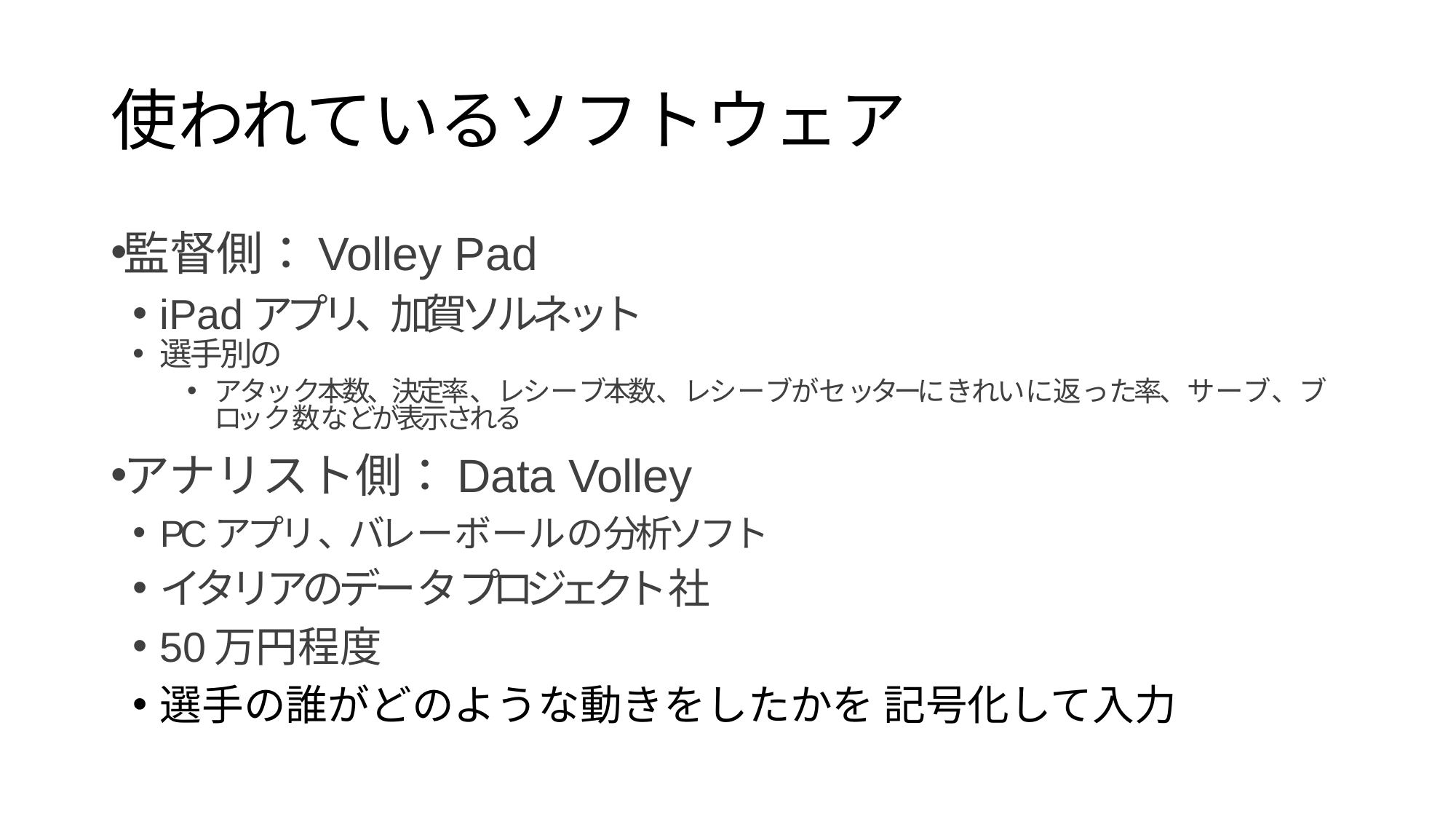

# 使われているソフトウェア
監督側：Volley Pad
iPadアプリ、加賀ソルネット
選手別の
アタック本数、決定率、レシーブ本数、レシーブがセッターにきれいに返った率、サーブ、ブロック数などが表示される
アナリスト側：Data Volley
PCアプリ、バレーボールの分析ソフト
イタリアのデータプロジェクト社
50万円程度
選手の誰がどのような動きをしたかを 記号化して入力